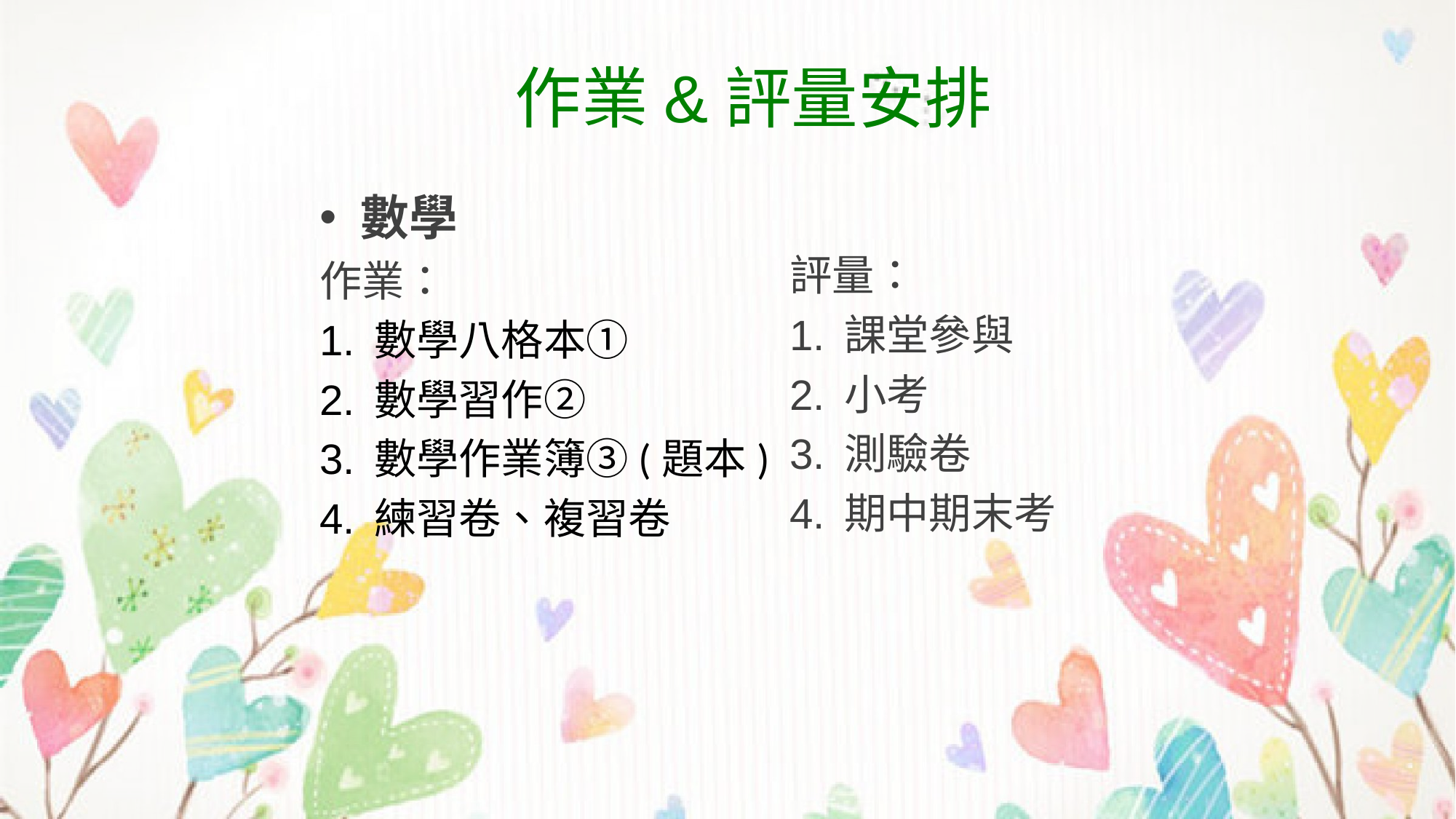

# 作業&評量安排
數學
作業：
數學八格本①
數學習作②
數學作業簿③(題本)
練習卷、複習卷

評量：
課堂參與
小考
測驗卷
期中期末考